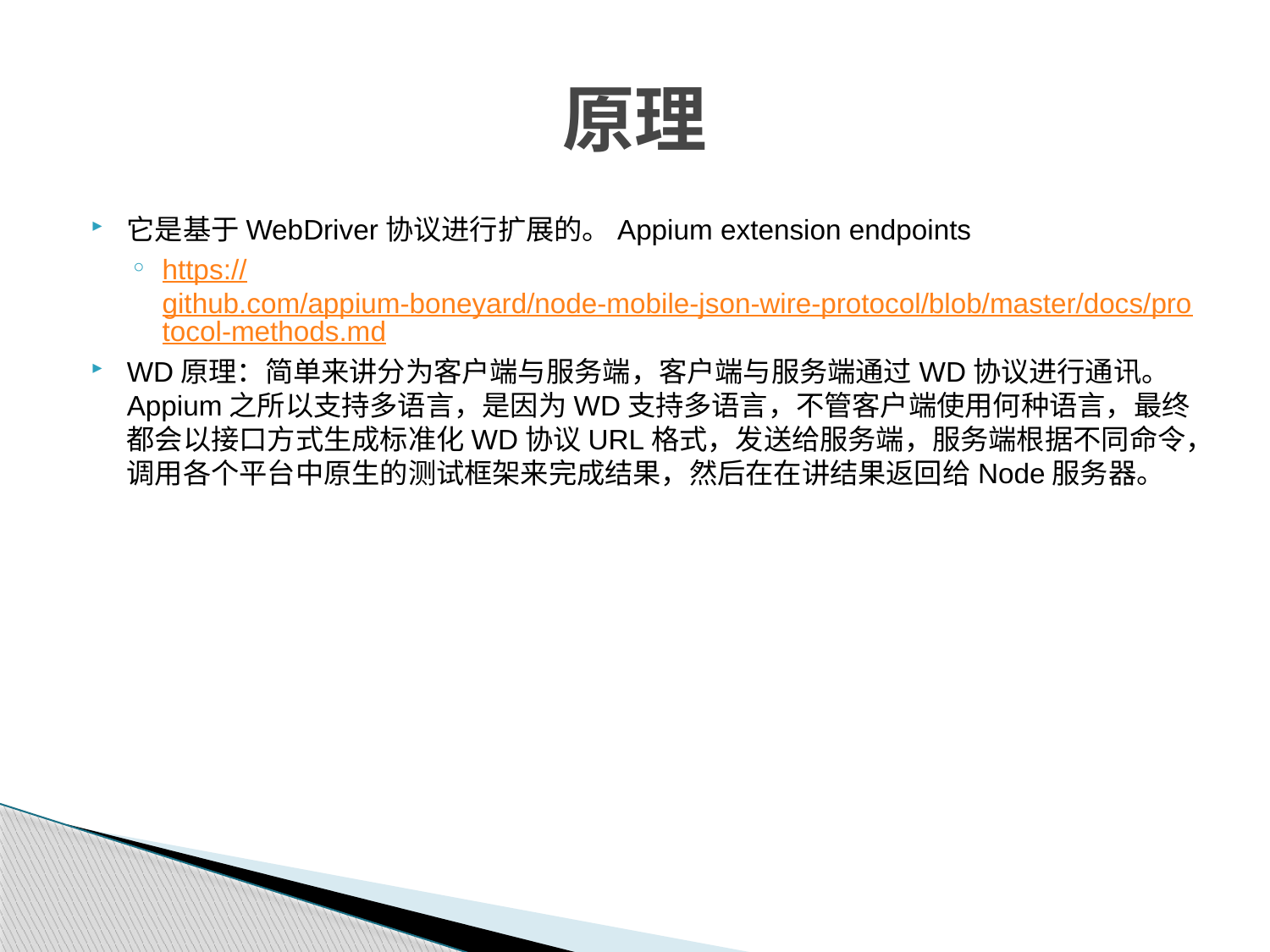

# 原理
它是基于WebDriver协议进行扩展的。Appium extension endpoints
https://github.com/appium-boneyard/node-mobile-json-wire-protocol/blob/master/docs/protocol-methods.md
WD原理：简单来讲分为客户端与服务端，客户端与服务端通过WD协议进行通讯。Appium之所以支持多语言，是因为WD支持多语言，不管客户端使用何种语言，最终都会以接口方式生成标准化WD协议URL格式，发送给服务端，服务端根据不同命令，调用各个平台中原生的测试框架来完成结果，然后在在讲结果返回给Node服务器。